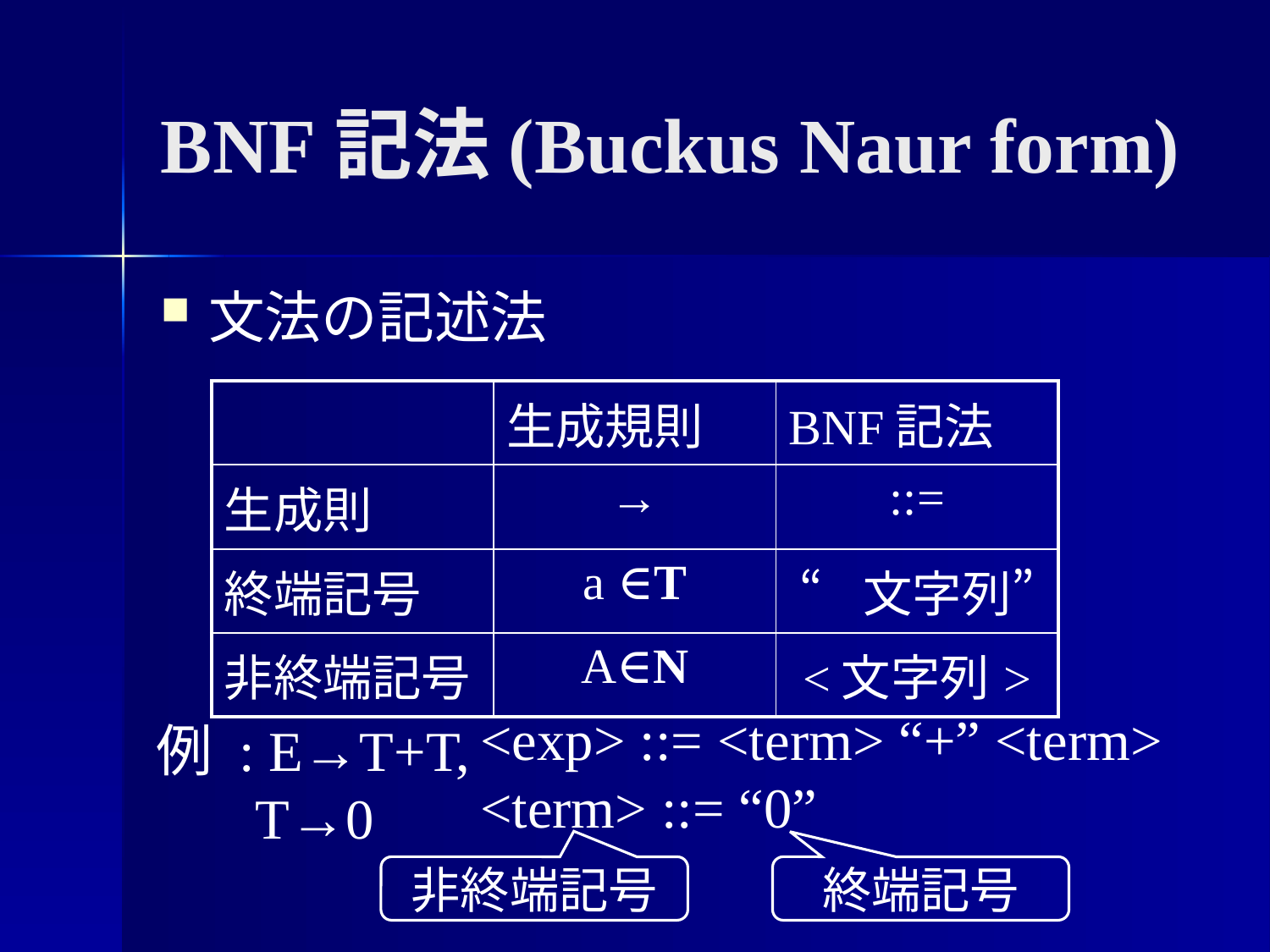

# BNF記法(Buckus Naur form)
文法の記述法
|  | 生成規則 | BNF記法 |
| --- | --- | --- |
| 生成則 | → | ::= |
| 終端記号 | a ∈T | “文字列” |
| 非終端記号 | A∈N | <文字列> |
<exp> ::= <term> “+” <term>
<term> ::= “0”
例 : E→T+T,
       T→0
非終端記号
終端記号